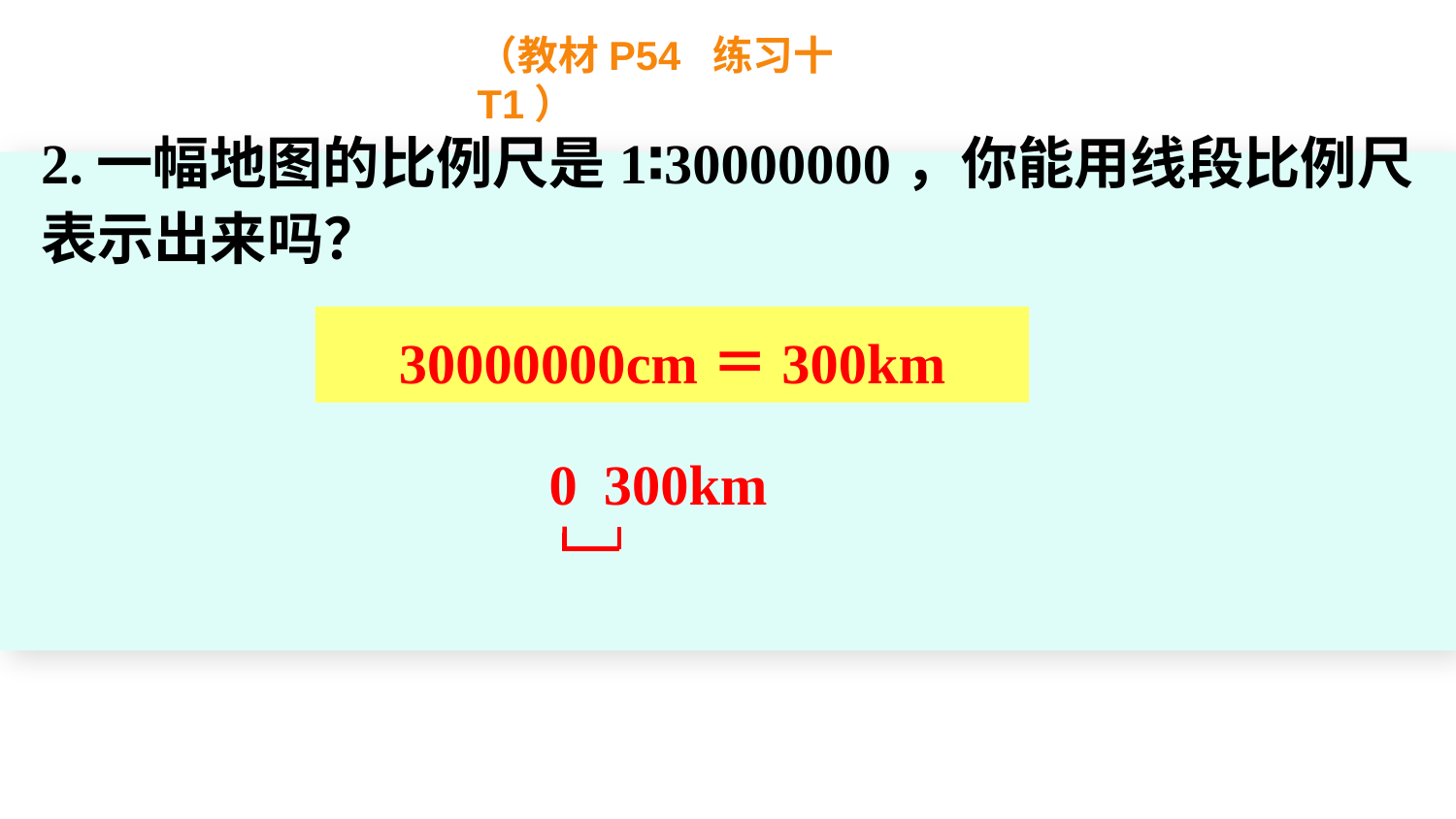

（教材P54  练习十T1）
2.一幅地图的比例尺是1∶30000000，你能用线段比例尺表示出来吗？
30000000cm＝300km
0
300km
www.youyi100.com